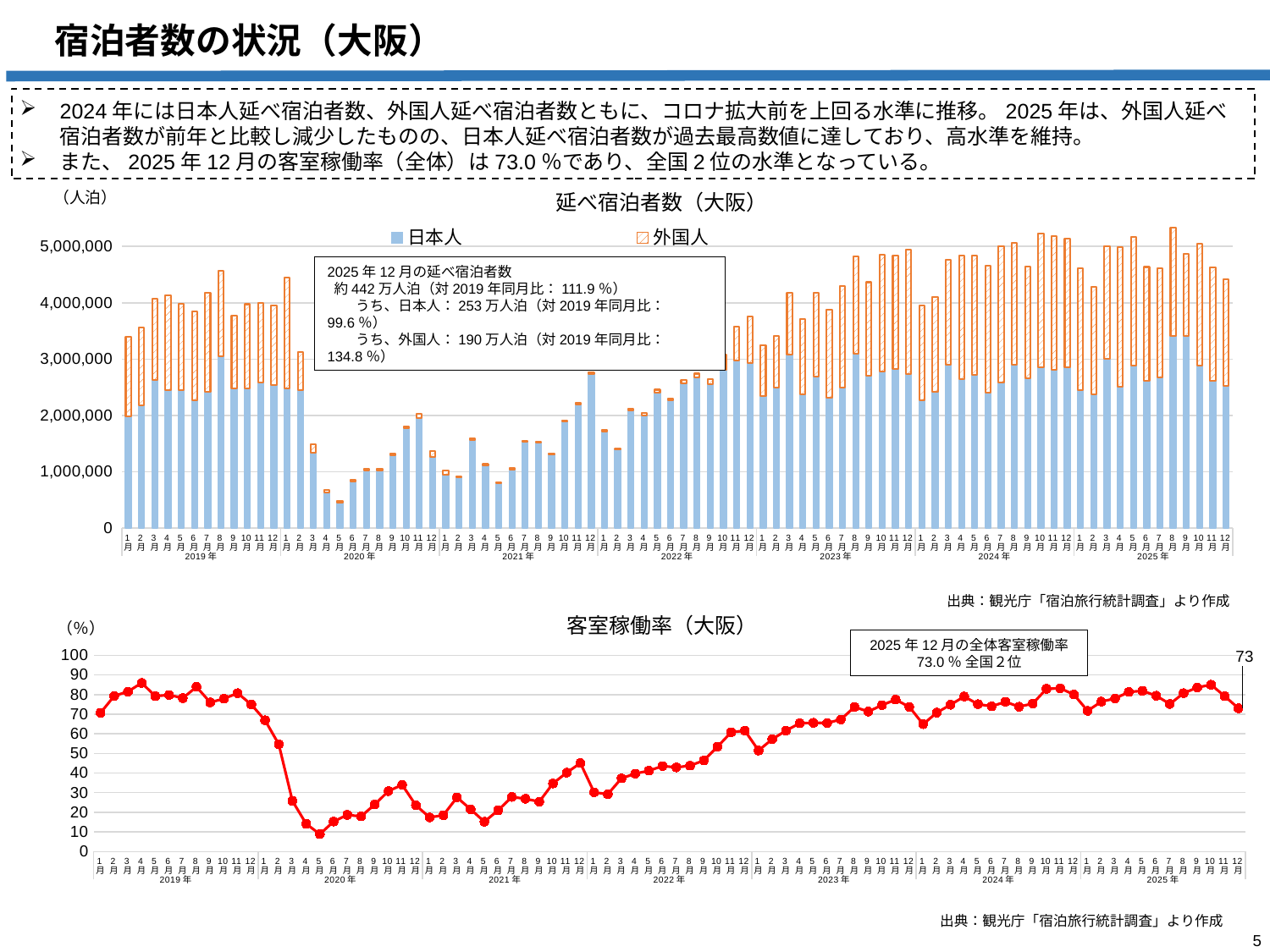

宿泊者数の状況（大阪）

2024年には日本人延べ宿泊者数、外国人延べ宿泊者数ともに、コロナ拡大前を上回る水準に推移。2025年は、外国人延べ宿泊者数が前年と比較し減少したものの、日本人延べ宿泊者数が過去最高数値に達しており、高水準を維持。
また、2025年12月の客室稼働率（全体）は73.0％であり、全国2位の水準となっている。
（人泊）
延べ宿泊者数（大阪）

### Chart

| Category | 日本人 | 外国人 |
|---|---|---|
| 1月 | 1979290.0 | 1411170.0 |
| 2月 | 2173350.0 | 1387100.0 |
| 3月 | 2627710.0 | 1449930.0 |
| 4月 | 2448460.0 | 1681340.0 |
| 5月 | 2446640.0 | 1538420.0 |
| 6月 | 2269140.0 | 1572720.0 |
| 7月 | 2422140.0 | 1759470.0 |
| 8月 | 3048850.0 | 1521170.0 |
| 9月 | 2476880.0 | 1291960.0 |
| 10月 | 2478760.0 | 1496590.0 |
| 11月 | 2585970.0 | 1411200.0 |
| 12月 | 2544150.0 | 1405110.0 |
| 1月 | 2476650.0 | 1966700.0 |
| 2月 | 2445750.0 | 685300.0 |
| 3月 | 1334720.0 | 159200.0 |
| 4月 | 629950.0 | 42200.0 |
| 5月 | 451130.0 | 33160.0 |
| 6月 | 823900.0 | 30950.0 |
| 7月 | 1030290.0 | 29190.0 |
| 8月 | 1017100.0 | 30940.0 |
| 9月 | 1291610.0 | 33070.0 |
| 10月 | 1767950.0 | 41510.0 |
| 11月 | 1953460.0 | 69120.0 |
| 12月 | 1269750.0 | 103410.0 |
| 1月 | 949350.0 | 69730.0 |
| 2月 | 903560.0 | 18250.0 |
| 3月 | 1566720.0 | 20150.0 |
| 4月 | 1117010.0 | 18260.0 |
| 5月 | 795580.0 | 21270.0 |
| 6月 | 1044640.0 | 17910.0 |
| 7月 | 1533900.0 | 19760.0 |
| 8月 | 1514110.0 | 20450.0 |
| 9月 | 1303250.0 | 25010.0 |
| 10月 | 1890520.0 | 25040.0 |
| 11月 | 2189340.0 | 32400.0 |
| 12月 | 2731370.0 | 31160.0 |
| 1月 | 1712170.0 | 24610.0 |
| 2月 | 1391590.0 | 23140.0 |
| 3月 | 2085400.0 | 32770.0 |
| 4月 | 2005600.0 | 41310.0 |
| 5月 | 2401280.0 | 56770.0 |
| 6月 | 2264810.0 | 42090.0 |
| 7月 | 2569540.0 | 55550.0 |
| 8月 | 2682020.0 | 60970.0 |
| 9月 | 2562350.0 | 86590.0 |
| 10月 | 2808620.0 | 273090.0 |
| 11月 | 2979480.0 | 599400.0 |
| 12月 | 2929930.0 | 833410.0 |
| 1月 | 2350590.0 | 896840.0 |
| 2月 | 2500600.0 | 907750.0 |
| 3月 | 3083090.0 | 1092770.0 |
| 4月 | 2375510.0 | 1337790.0 |
| 5月 | 2691440.0 | 1487860.0 |
| 6月 | 2314830.0 | 1558680.0 |
| 7月 | 2488690.0 | 1805810.0 |
| 8月 | 3100810.0 | 1722470.0 |
| 9月 | 2708050.0 | 1657670.0 |
| 10月 | 2779240.0 | 2069970.0 |
| 11月 | 2822750.0 | 2012250.0 |
| 12月 | 2730770.0 | 2205250.0 |
| 1月 | 2269640.0 | 1685970.0 |
| 2月 | 2420210.0 | 1681650.0 |
| 3月 | 2906460.0 | 1853190.0 |
| 4月 | 2640500.0 | 2200140.0 |
| 5月 | 2721640.0 | 2116170.0 |
| 6月 | 2400210.0 | 2262310.0 |
| 7月 | 2590420.0 | 2420000.0 |
| 8月 | 2905090.0 | 2159360.0 |
| 9月 | 2659760.0 | 1981560.0 |
| 10月 | 2854140.0 | 2372950.0 |
| 11月 | 2818070.0 | 2367720.0 |
| 12月 | 2851450.0 | 2292920.0 |
| 1月 | 2453900.0 | 2164840.0 |
| 2月 | 2378060.0 | 1905140.0 |
| 3月 | 3006090.0 | 1994600.0 |
| 4月 | 2516990.0 | 2476150.0 |
| 5月 | 2890400.0 | 2276950.0 |
| 6月 | 2613080.0 | 2021880.0 |
| 7月 | 2680400.0 | 1935160.0 |
| 8月 | 3414890.0 | 1912400.0 |
| 9月 | 3412050.0 | 1461770.0 |
| 10月 | 2885170.0 | 2157300.0 |
| 11月 | 2617670.0 | 2007360.0 |
| 12月 | 2528440.0 | 1889840.0 |
2025年12月の延べ宿泊者数
 約442万人泊（対2019年同月比：111.9％）
　　うち、日本人：253万人泊（対2019年同月比：99.6％）
　　うち、外国人：190万人泊（対2019年同月比：134.8％）
出典：観光庁「宿泊旅行統計調査」より作成
客室稼働率（大阪）
（％）

### Chart

| Category | 全体 |
|---|---|
| 1月 | 70.7 |
| 2月 | 79.3 |
| 3月 | 81.5 |
| 4月 | 85.9 |
| 5月 | 79.2 |
| 6月 | 79.8 |
| 7月 | 78.2 |
| 8月 | 83.9 |
| 9月 | 76.0 |
| 10月 | 77.9 |
| 11月 | 80.7 |
| 12月 | 74.9 |
| 1月 | 66.9 |
| 2月 | 54.7 |
| 3月 | 25.8 |
| 4月 | 14.1 |
| 5月 | 8.9 |
| 6月 | 15.3 |
| 7月 | 18.7 |
| 8月 | 17.9 |
| 9月 | 24.0 |
| 10月 | 30.8 |
| 11月 | 34.0 |
| 12月 | 23.6 |
| 1月 | 17.4 |
| 2月 | 18.5 |
| 3月 | 27.6 |
| 4月 | 21.5 |
| 5月 | 15.2 |
| 6月 | 21.0 |
| 7月 | 27.8 |
| 8月 | 26.9 |
| 9月 | 25.4 |
| 10月 | 34.7 |
| 11月 | 40.2 |
| 12月 | 45.1 |
| 1月 | 30.2 |
| 2月 | 29.2 |
| 3月 | 37.3 |
| 4月 | 39.7 |
| 5月 | 41.2 |
| 6月 | 43.6 |
| 7月 | 42.9 |
| 8月 | 43.8 |
| 9月 | 46.4 |
| 10月 | 53.4 |
| 11月 | 60.8 |
| 12月 | 61.6 |
| 1月 | 51.5 |
| 2月 | 57.3 |
| 3月 | 61.6 |
| 4月 | 65.4 |
| 5月 | 65.6 |
| 6月 | 65.5 |
| 7月 | 67.3 |
| 8月 | 73.7 |
| 9月 | 71.3 |
| 10月 | 74.6 |
| 11月 | 77.4 |
| 12月 | 73.7 |
| 1月 | 64.9 |
| 2月 | 70.8 |
| 3月 | 74.8 |
| 4月 | 79.0 |
| 5月 | 75.1 |
| 6月 | 74.0 |
| 7月 | 76.3 |
| 8月 | 73.8 |
| 9月 | 75.4 |
| 10月 | 82.9 |
| 11月 | 83.2 |
| 12月 | 80.0 |
| 1月 | 71.7 |
| 2月 | 76.4 |
| 3月 | 78.0 |
| 4月 | 81.3 |
| 5月 | 81.9 |
| 6月 | 79.4 |
| 7月 | 75.2 |
| 8月 | 80.7 |
| 9月 | 83.6 |
| 10月 | 85.0 |
| 11月 | 79.2 |
| 12月 | 73.0 |
2025年12月の全体客室稼働率
73.0％ 全国２位
出典：観光庁「宿泊旅行統計調査」より作成
5